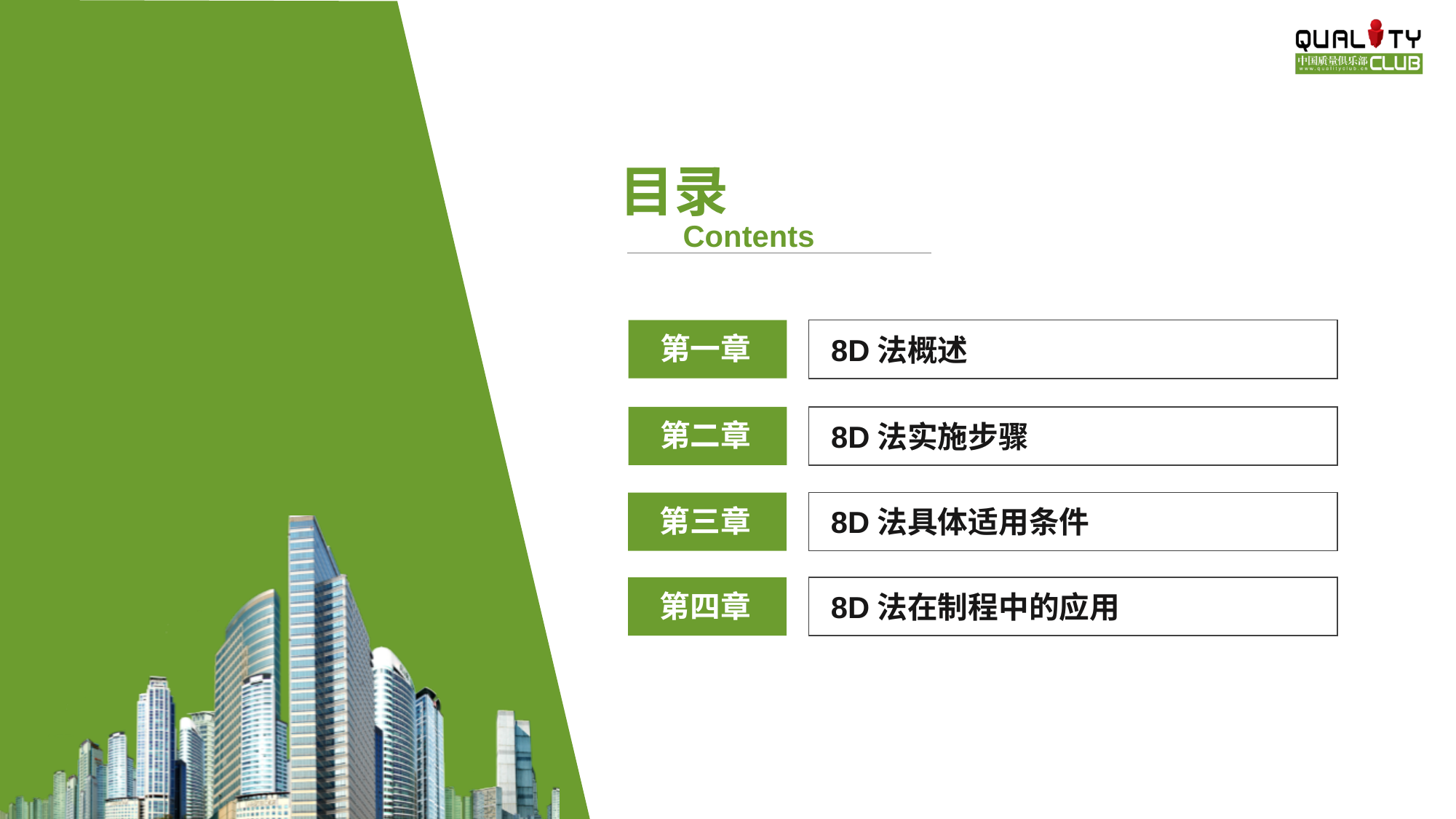

目录
Contents

第一章
8D法概述

第二章
8D法实施步骤

第三章
8D法具体适用条件

第四章
8D法在制程中的应用